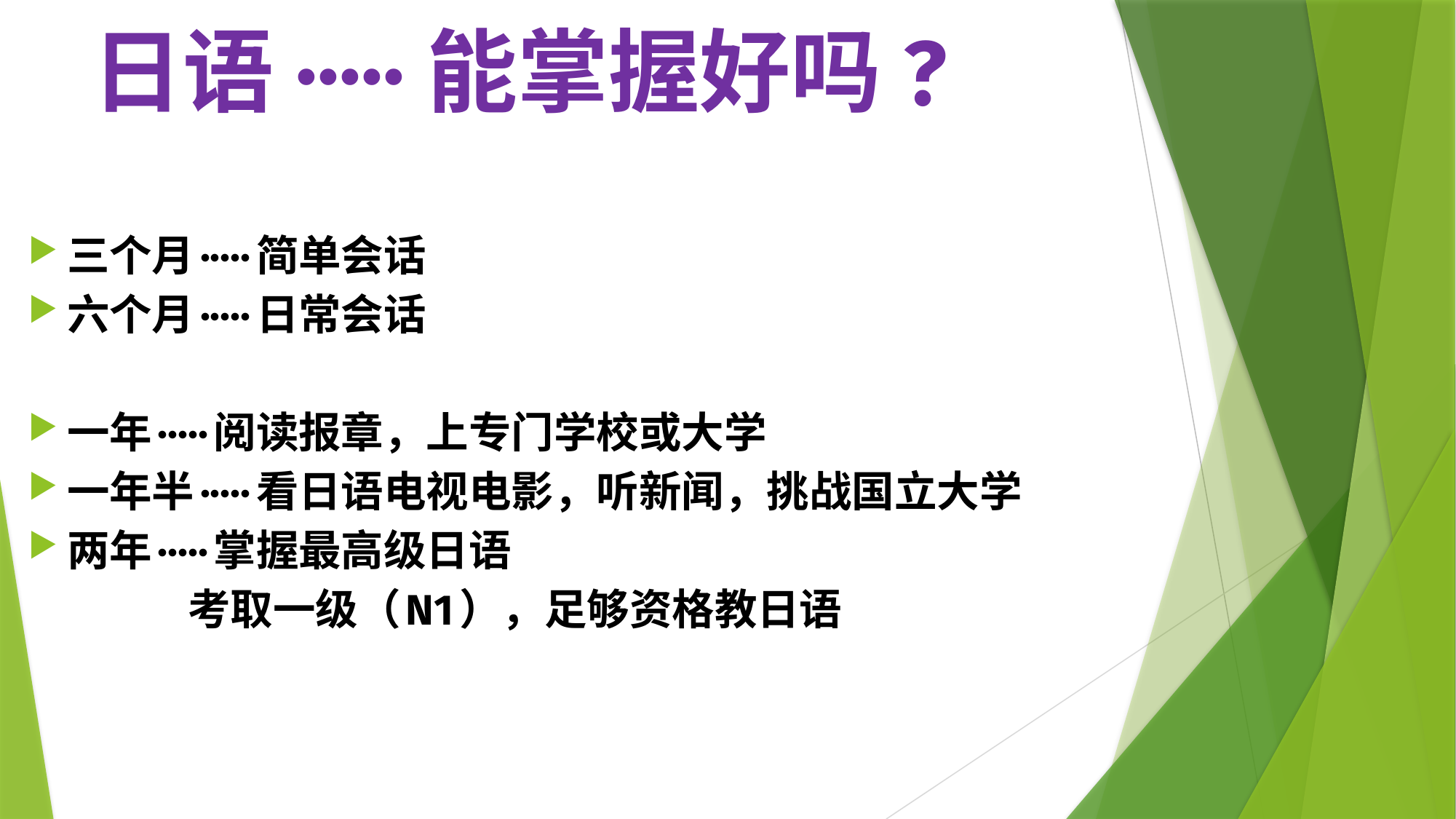

# 日语·····能掌握好吗?
三个月·····简单会话
六个月·····日常会话

一年·····阅读报章，上专门学校或大学
一年半·····看日语电视电影，听新闻，挑战国立大学
两年·····掌握最高级日语
                考取一级（N1），足够资格教日语